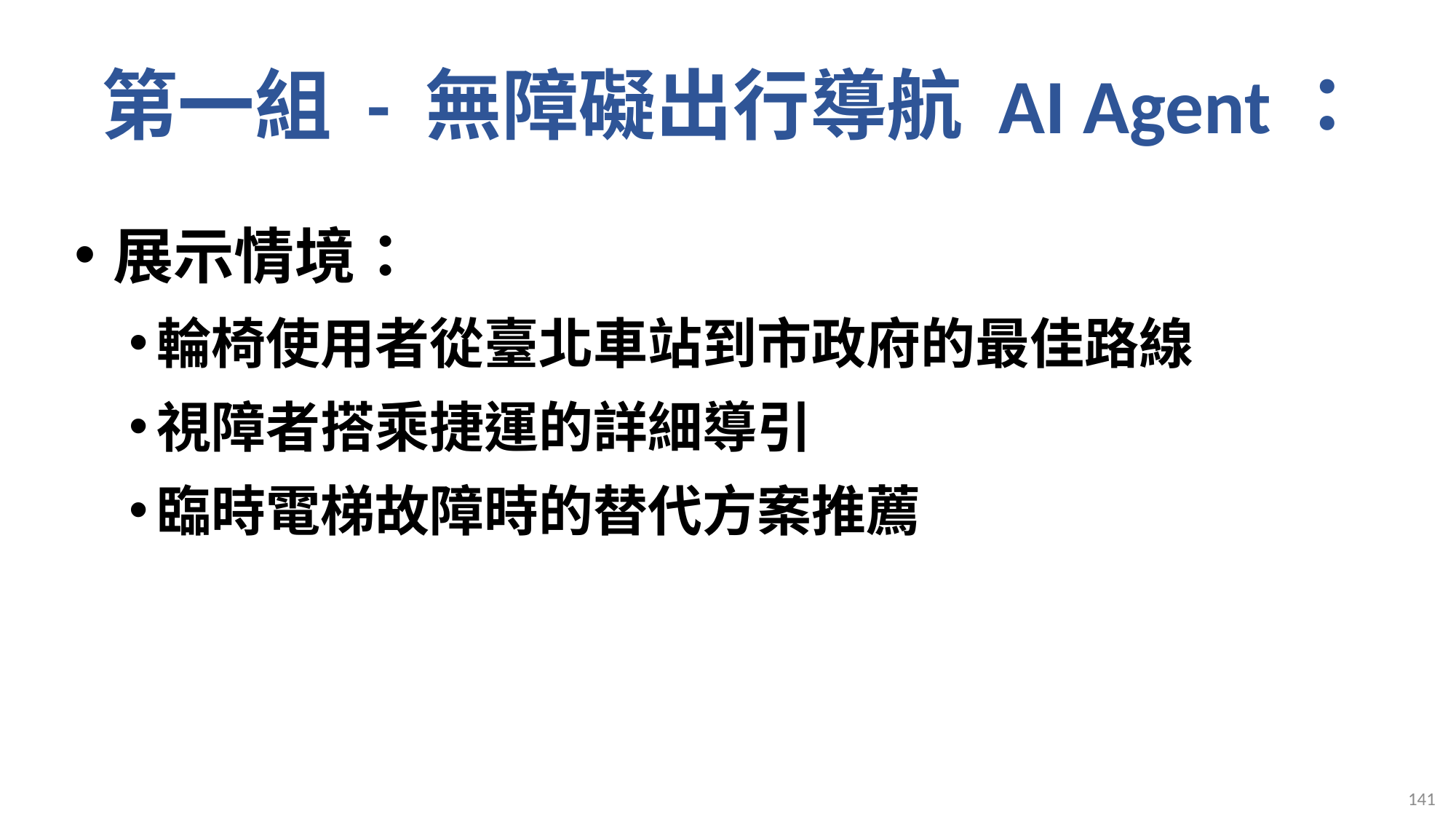

# 第一組 - 無障礙出行導航 AI Agent：
展示情境：
輪椅使用者從臺北車站到市政府的最佳路線
視障者搭乘捷運的詳細導引
臨時電梯故障時的替代方案推薦
141